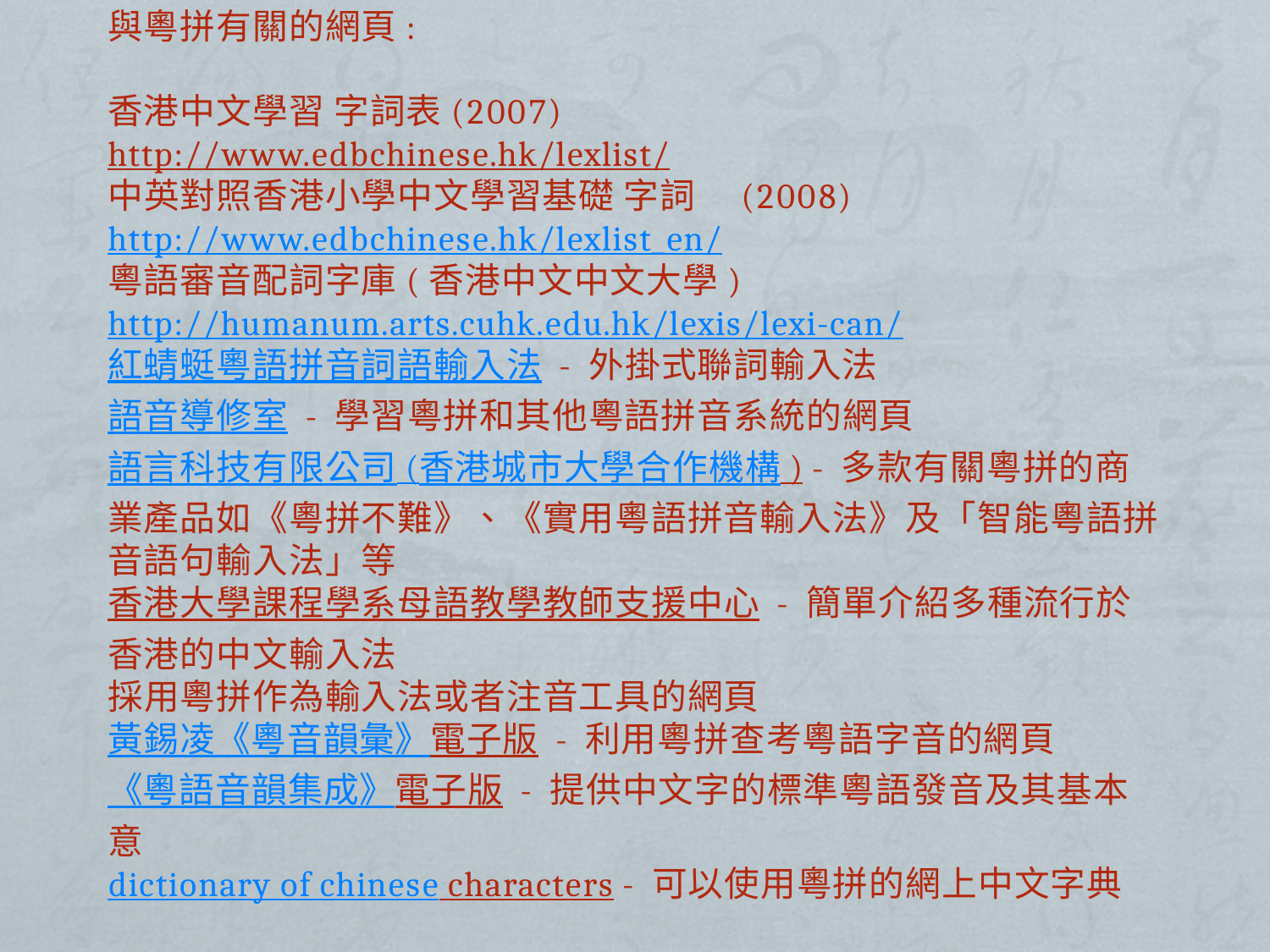

# 與粵拼有關的網頁: 香港中文學習 字詞表(2007) http://www.edbchinese.hk/lexlist/ 中英對照香港小學中文學習基礎 字詞　(2008) http://www.edbchinese.hk/lexlist_en/ 粵語審音配詞字庫(香港中文中文大學) http://humanum.arts.cuhk.edu.hk/lexis/lexi-can/ 紅蜻蜓粵語拼音詞語輸入法 - 外掛式聯詞輸入法 語音導修室 - 學習粵拼和其他粵語拼音系統的網頁 語言科技有限公司 (香港城市大學合作機構 ) - 多款有關粵拼的商業產品如《粵拼不難》、《實用粵語拼音輸入法》及「智能粵語拼音語句輸入法」等 香港大學課程學系母語教學教師支援中心 - 簡單介紹多種流行於香港的中文輸入法 採用粵拼作為輸入法或者注音工具的網頁 黃錫凌《粵音韻彙》電子版 - 利用粵拼查考粵語字音的網頁 《粵語音韻集成》電子版 - 提供中文字的標準粵語發音及其基本意 dictionary of chinese characters - 可以使用粵拼的網上中文字典